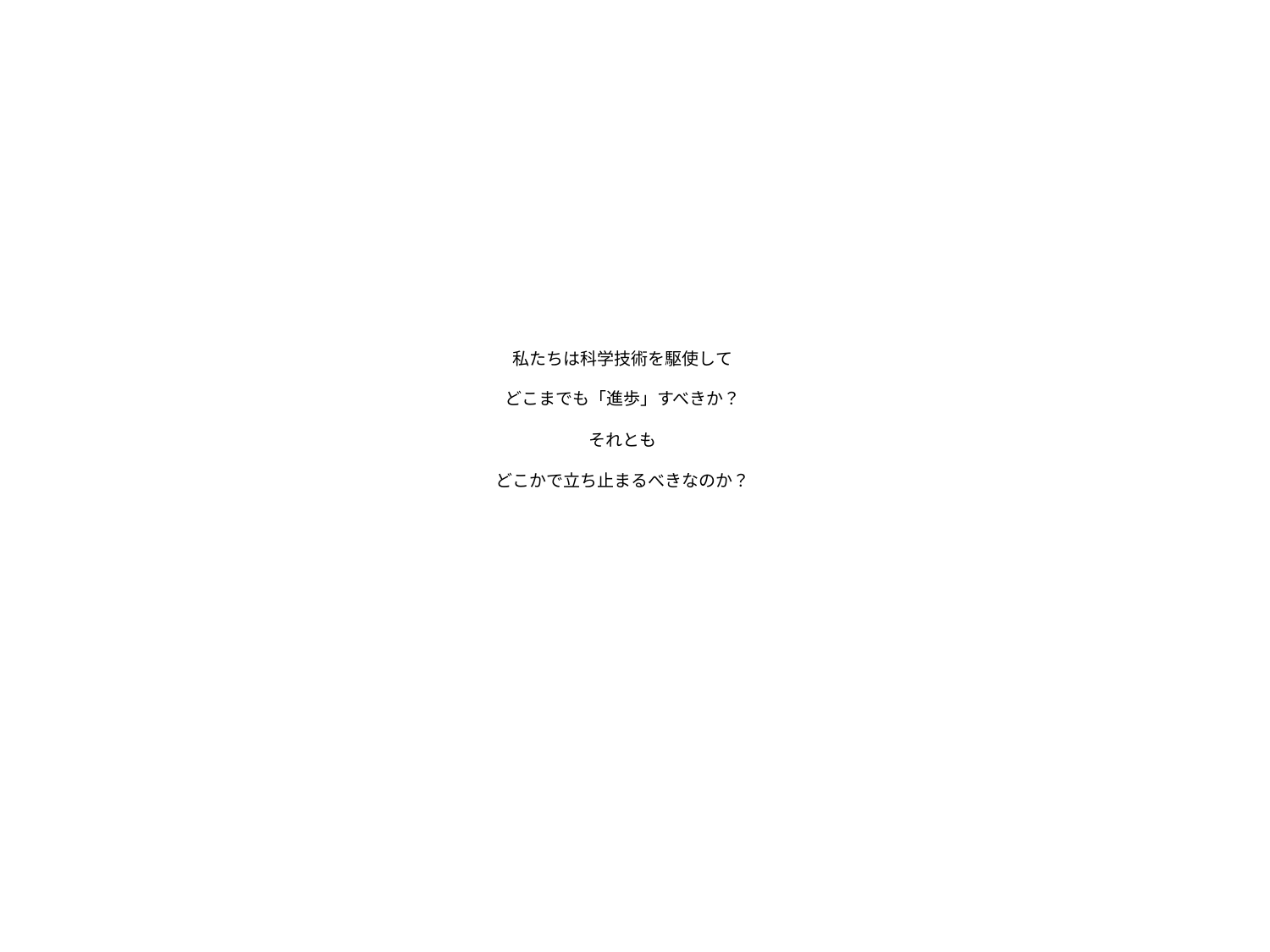

# 私たちは科学技術を駆使して どこまでも「進歩」すべきか？ それとも どこかで立ち止まるべきなのか？